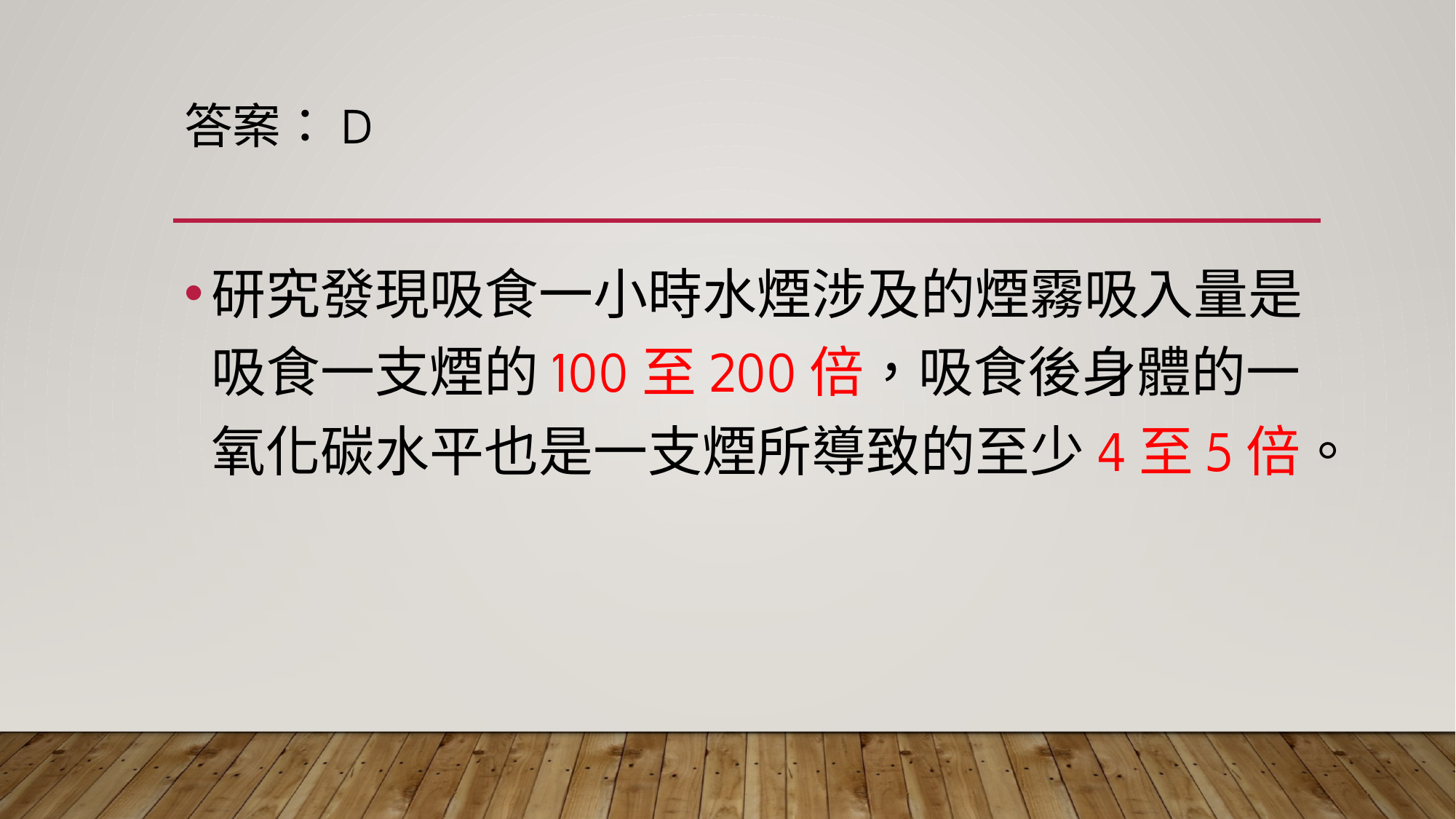

# 答案：D
研究發現吸食一小時水煙涉及的煙霧吸入量是吸食一支煙的100至200倍，吸食後身體的一氧化碳水平也是一支煙所導致的至少4至5倍。